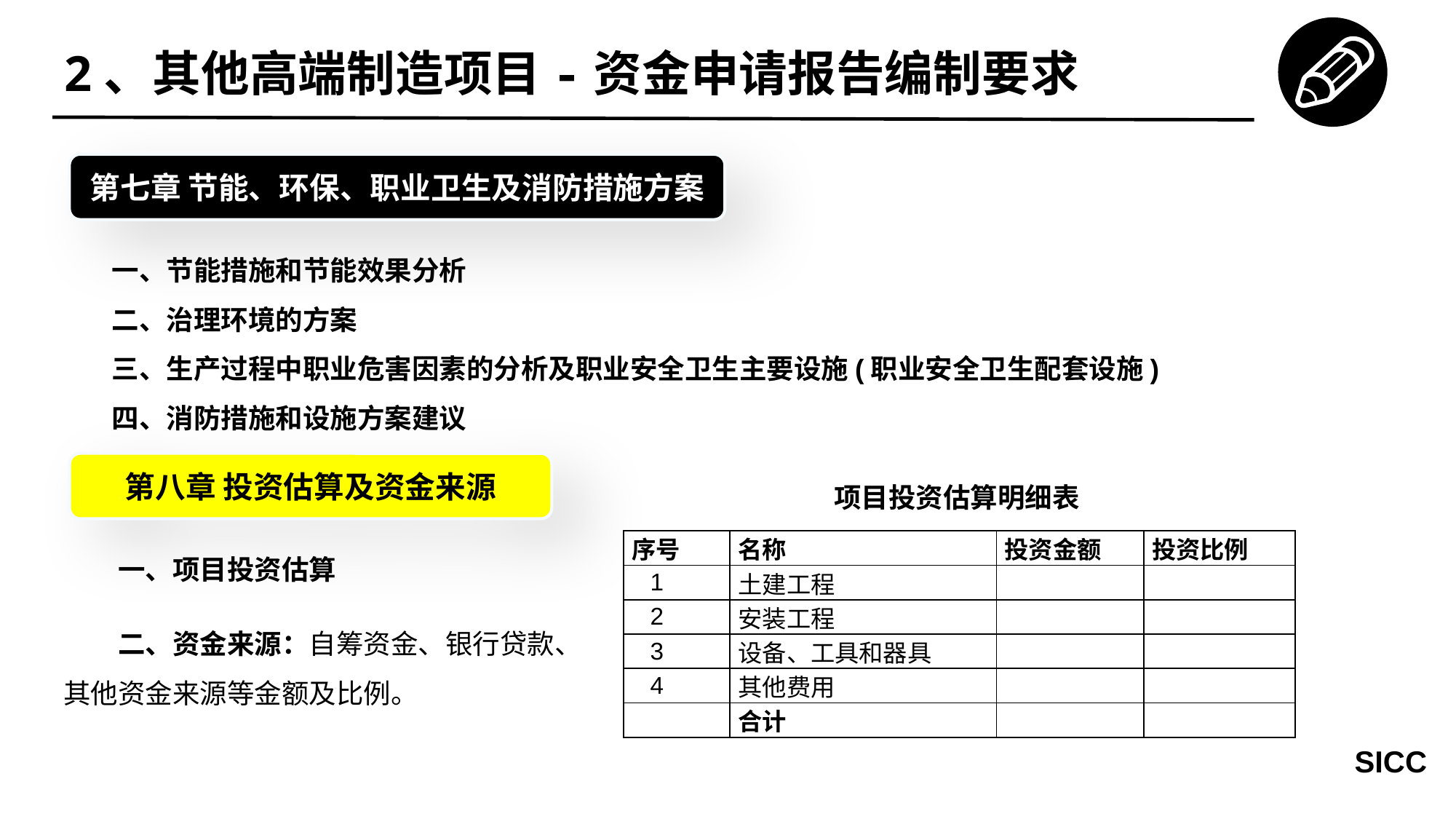

2、其他高端制造项目-资金申请报告编制要求
第七章 节能、环保、职业卫生及消防措施方案
一、节能措施和节能效果分析
二、治理环境的方案
三、生产过程中职业危害因素的分析及职业安全卫生主要设施(职业安全卫生配套设施)
四、消防措施和设施方案建议
第八章 投资估算及资金来源
一、项目投资估算

项目投资估算明细表
| 序号 | 名称 | 投资金额 | 投资比例 |
| --- | --- | --- | --- |
| 1 | 土建工程 |  |  |
| 2 | 安装工程 |  |  |
| 3 | 设备、工具和器具 |  |  |
| 4 | 其他费用 |  |  |
|  | 合计 |  |  |
二、资金来源：自筹资金、银行贷款、其他资金来源等金额及比例。